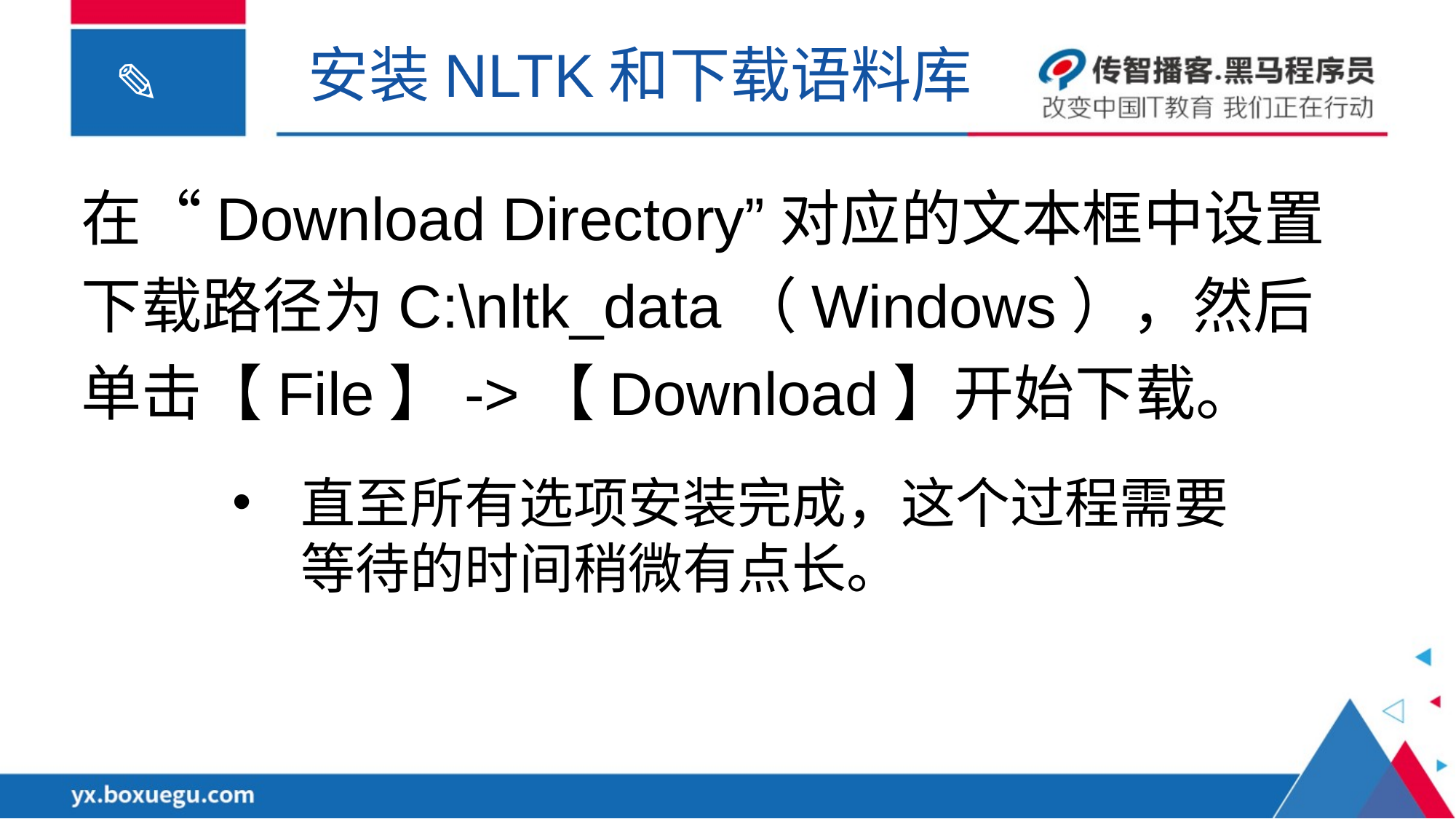

安装NLTK和下载语料库
在“Download Directory”对应的文本框中设置下载路径为C:\nltk_data（Windows），然后单击【File】->【Download】开始下载。
直至所有选项安装完成，这个过程需要等待的时间稍微有点长。